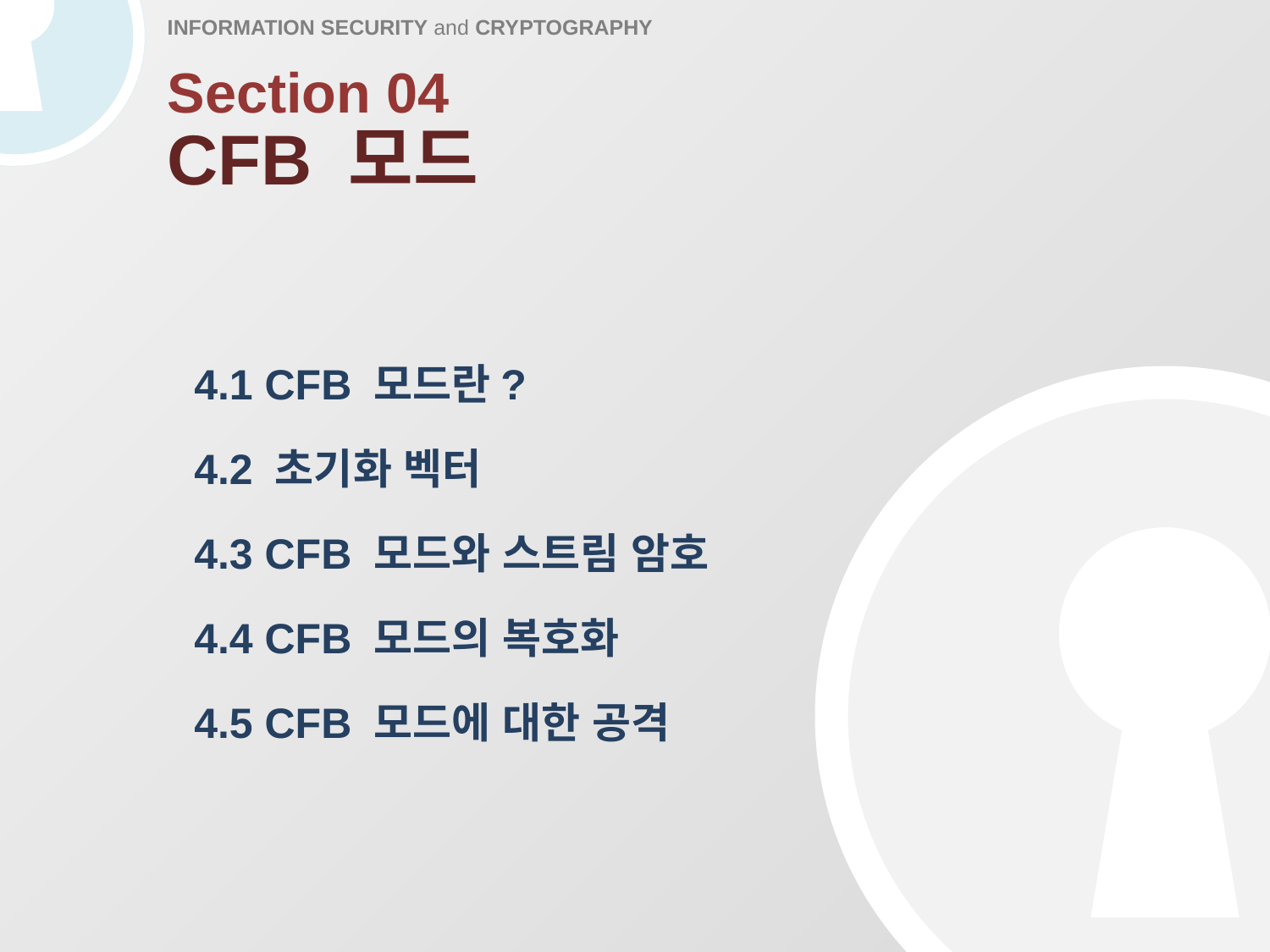

Section 04
# CFB 모드
4.1 CFB 모드란?
4.2 초기화 벡터
4.3 CFB 모드와 스트림 암호
4.4 CFB 모드의 복호화
4.5 CFB 모드에 대한 공격